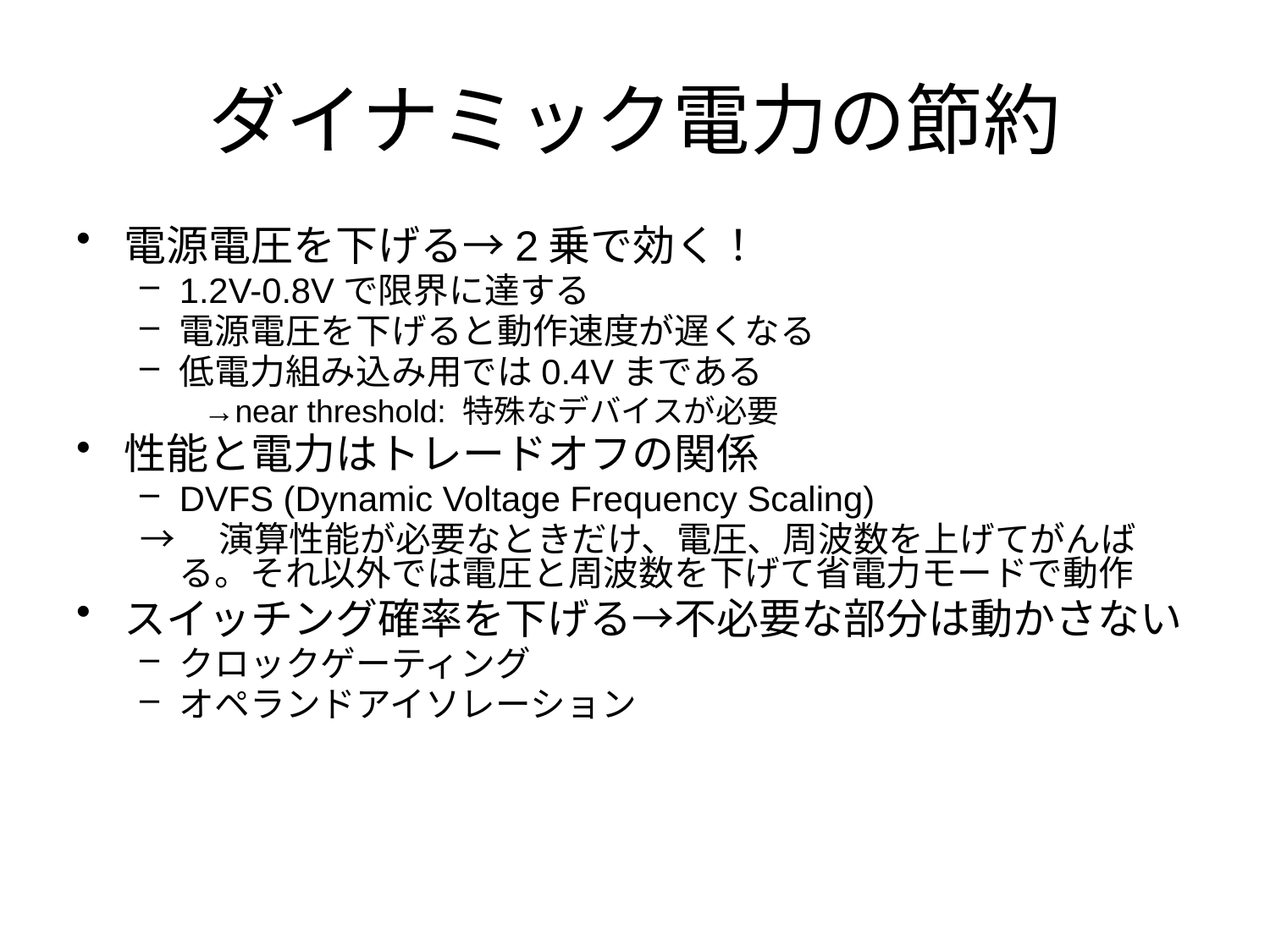

# ダイナミック電力の節約
電源電圧を下げる→2乗で効く！
1.2V-0.8Vで限界に達する
電源電圧を下げると動作速度が遅くなる
低電力組み込み用では0.4Vまである
→near threshold: 特殊なデバイスが必要
性能と電力はトレードオフの関係
DVFS (Dynamic Voltage Frequency Scaling)
→　演算性能が必要なときだけ、電圧、周波数を上げてがんばる。それ以外では電圧と周波数を下げて省電力モードで動作
スイッチング確率を下げる→不必要な部分は動かさない
クロックゲーティング
オペランドアイソレーション